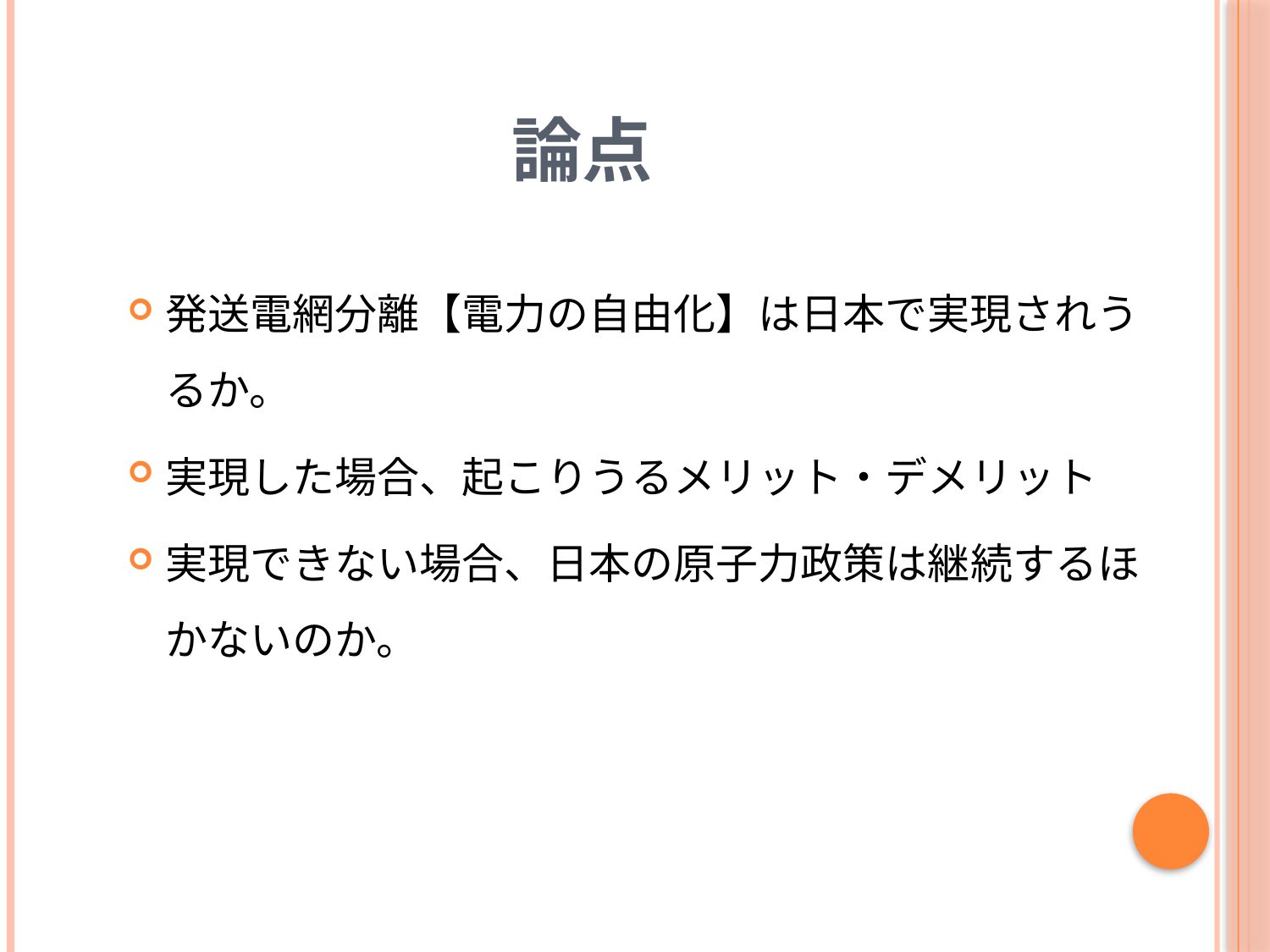

# 論点
発送電網分離【電力の自由化】は日本で実現されうるか。
実現した場合、起こりうるメリット・デメリット
実現できない場合、日本の原子力政策は継続するほかないのか。